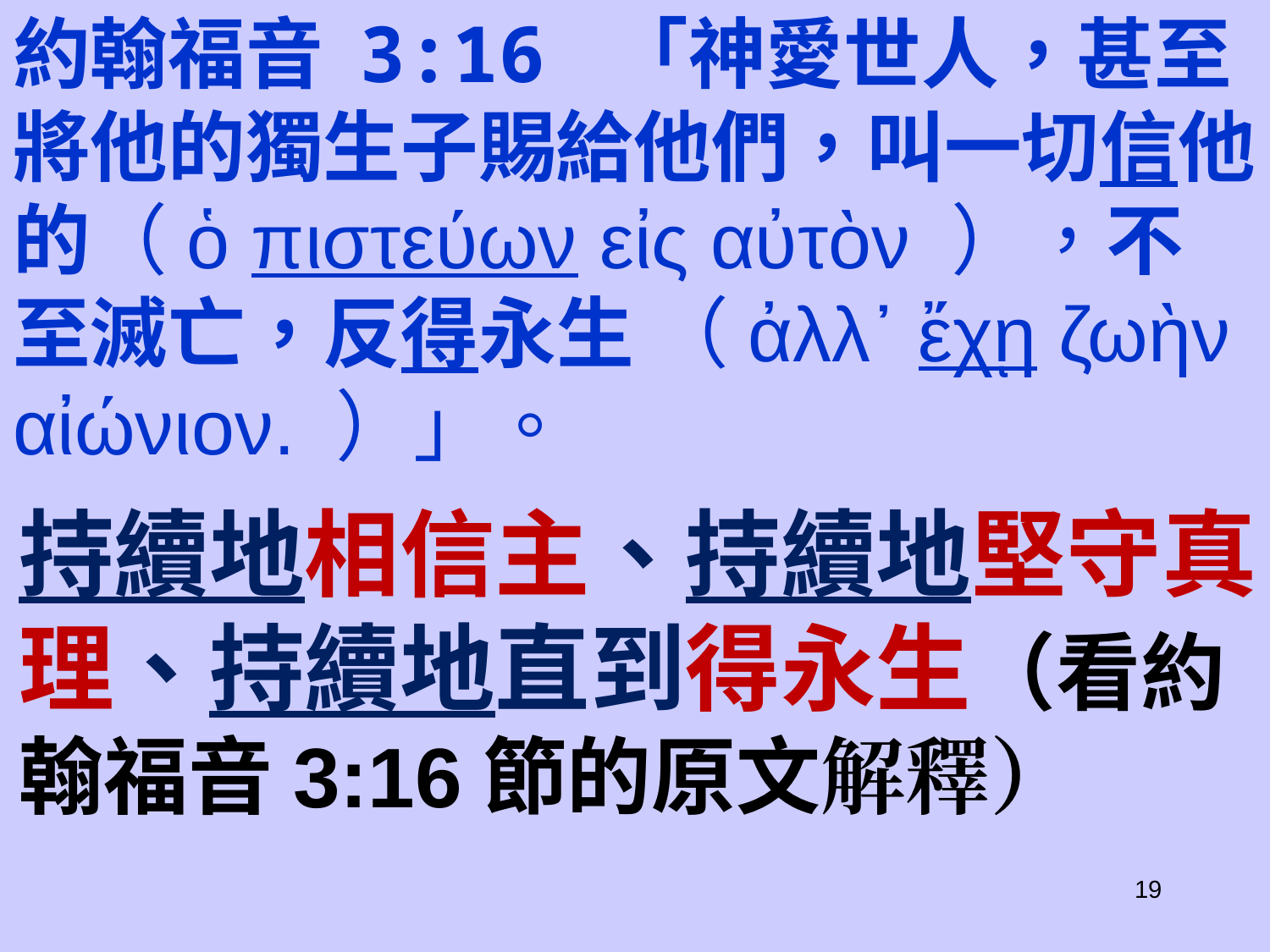

約翰福音 3:16 「神愛世人，甚至將他的獨生子賜給他們，叫一切信他的（ὁ πιστεύων εἰς αὐτὸν ），不至滅亡，反得永生 （ἀλλ᾽ ἔχῃ ζωὴν αἰώνιον. ）」。

持續地相信主、持續地堅守真理、持續地直到得永生（看約翰福音3:16節的原文解釋）
19